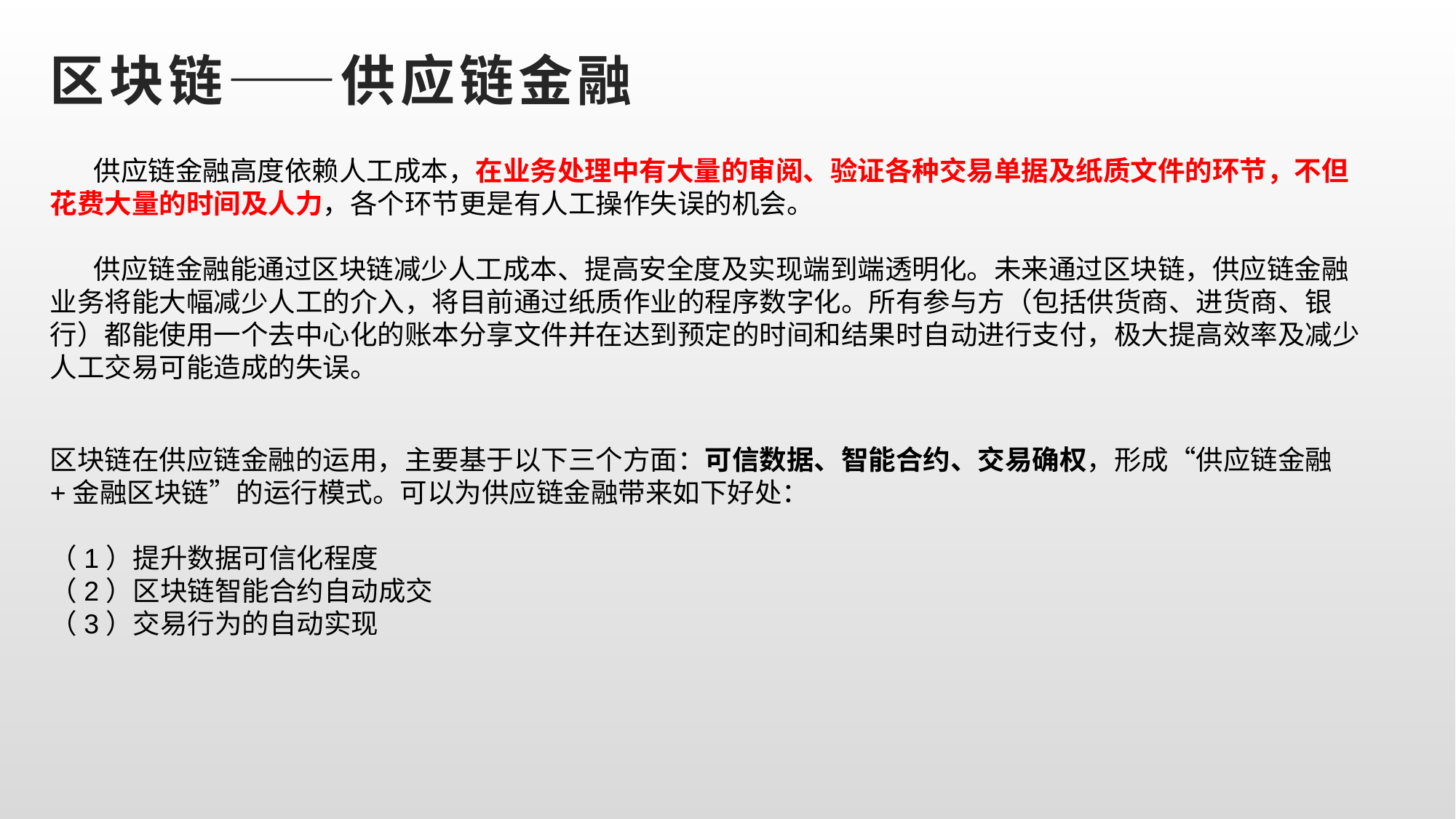

区块链——供应链金融

      供应链金融高度依赖人工成本，在业务处理中有大量的审阅、验证各种交易单据及纸质文件的环节，不但花费大量的时间及人力，各个环节更是有人工操作失误的机会。

      供应链金融能通过区块链减少人工成本、提高安全度及实现端到端透明化。未来通过区块链，供应链金融业务将能大幅减少人工的介入，将目前通过纸质作业的程序数字化。所有参与方（包括供货商、进货商、银行）都能使用一个去中心化的账本分享文件并在达到预定的时间和结果时自动进行支付，极大提高效率及减少人工交易可能造成的失误。
区块链在供应链金融的运用，主要基于以下三个方面：可信数据、智能合约、交易确权，形成“供应链金融+金融区块链”的运行模式。可以为供应链金融带来如下好处：

（1）提升数据可信化程度
（2）区块链智能合约自动成交
（3）交易行为的自动实现